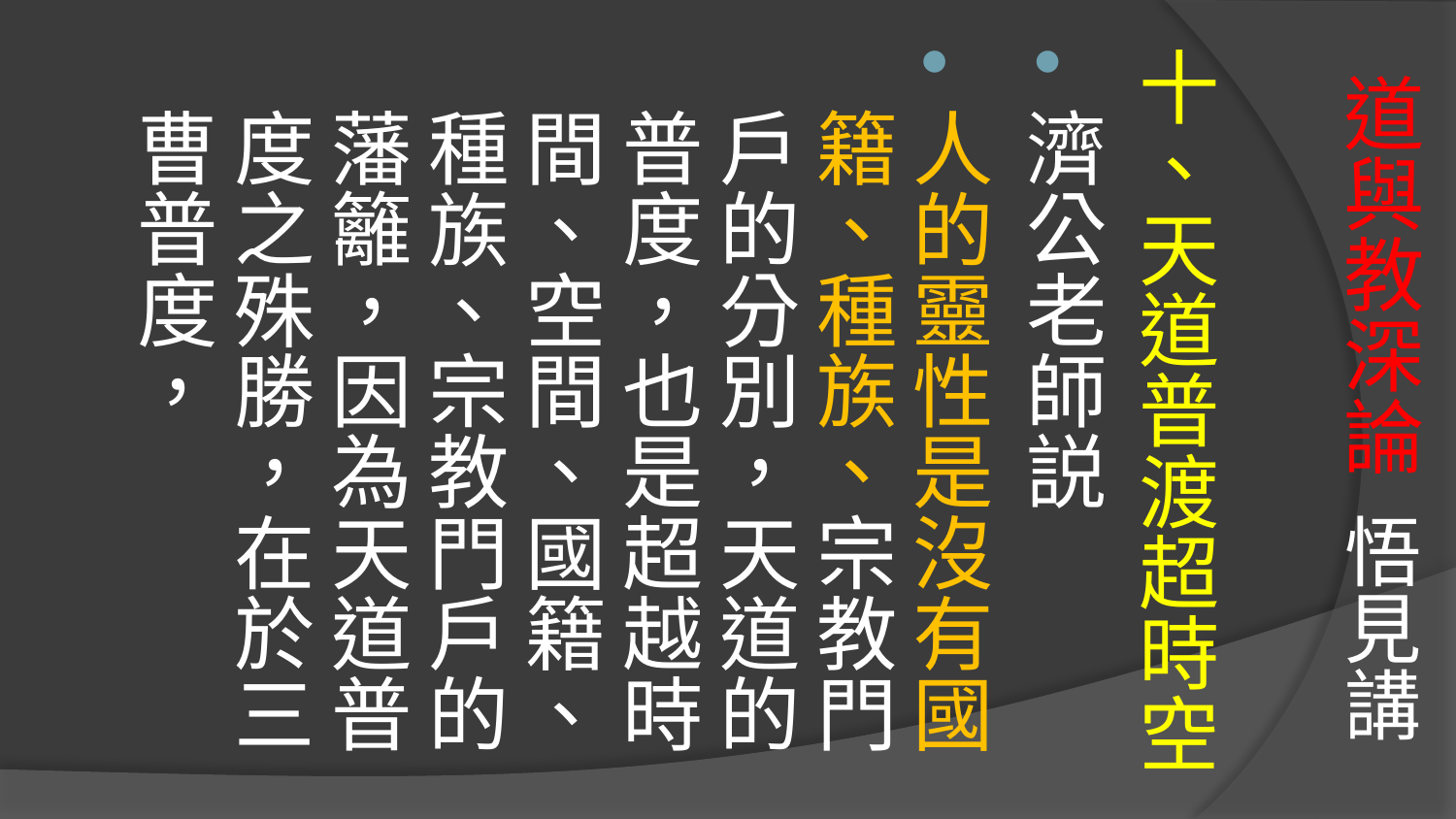

# 道與教深論  悟見講
十、天道普渡超時空
濟公老師説
人的靈性是沒有國籍、種族、宗教門戶的分別，天道的普度，也是超越時間、空間、國籍、種族、宗教門戶的藩籬，因為天道普度之殊勝，在於三曹普度，